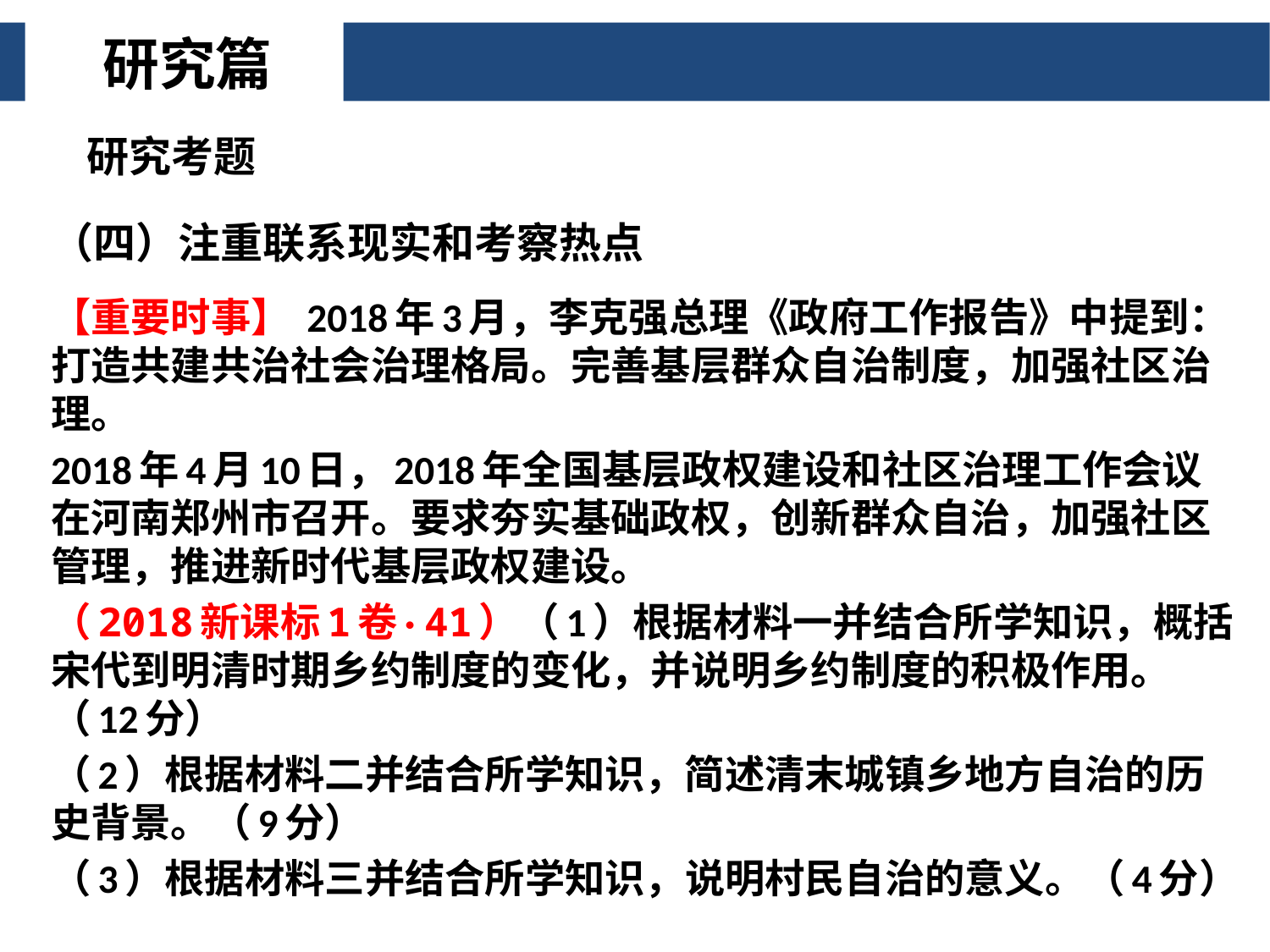

研究篇
研究考题
（四）注重联系现实和考察热点
【重要时事】 2018年3月，李克强总理《政府工作报告》中提到：打造共建共治社会治理格局。完善基层群众自治制度，加强社区治理。
2018年4月10日，2018年全国基层政权建设和社区治理工作会议在河南郑州市召开。要求夯实基础政权，创新群众自治，加强社区管理，推进新时代基层政权建设。
（2018新课标1卷· 41）（1）根据材料一并结合所学知识，概括宋代到明清时期乡约制度的变化，并说明乡约制度的积极作用。（12分）
（2）根据材料二并结合所学知识，简述清末城镇乡地方自治的历史背景。（9分）
（3）根据材料三并结合所学知识，说明村民自治的意义。（4分）